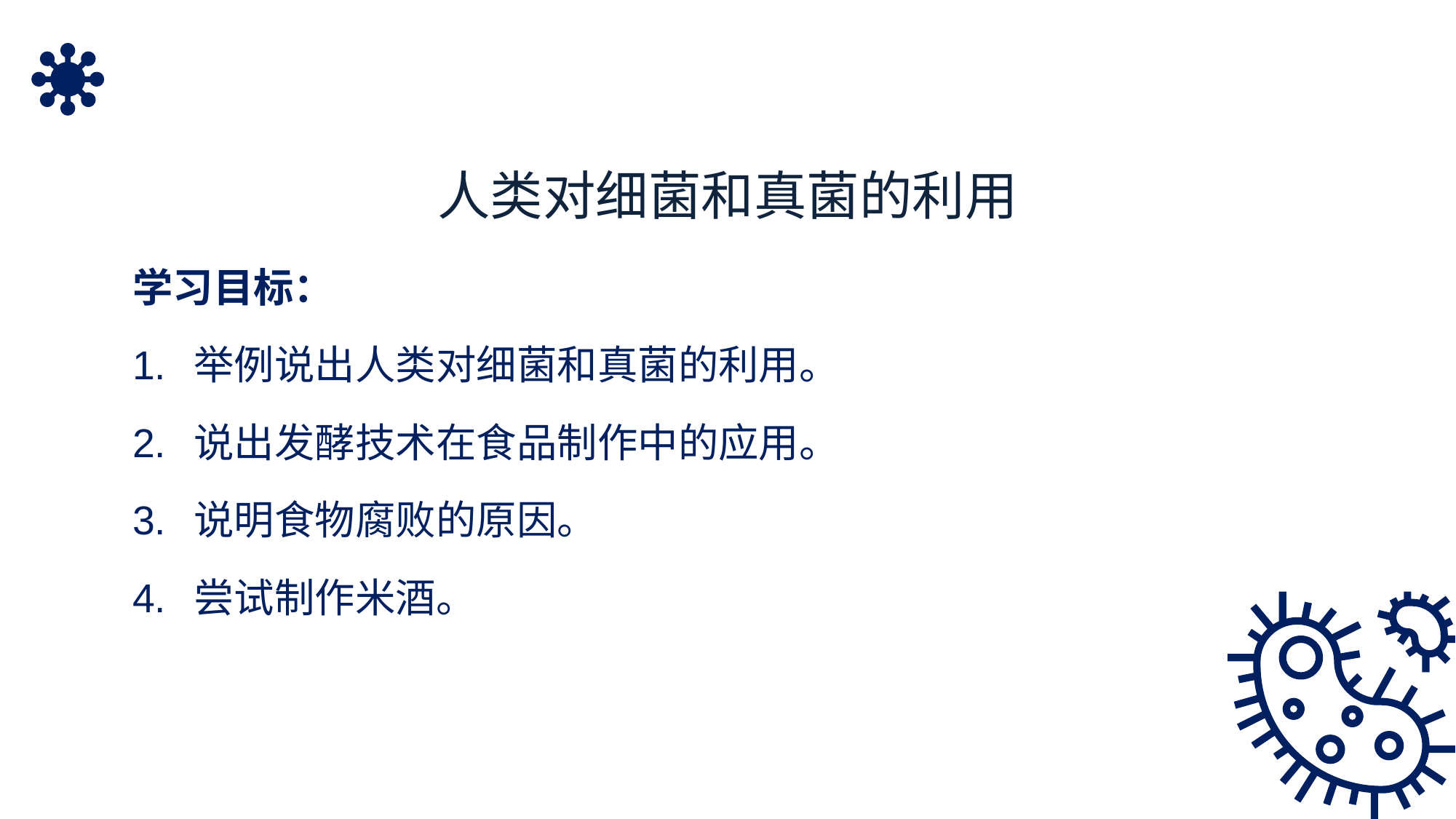

人类对细菌和真菌的利用
学习目标：
举例说出人类对细菌和真菌的利用。
说出发酵技术在食品制作中的应用。
说明食物腐败的原因。
尝试制作米酒。